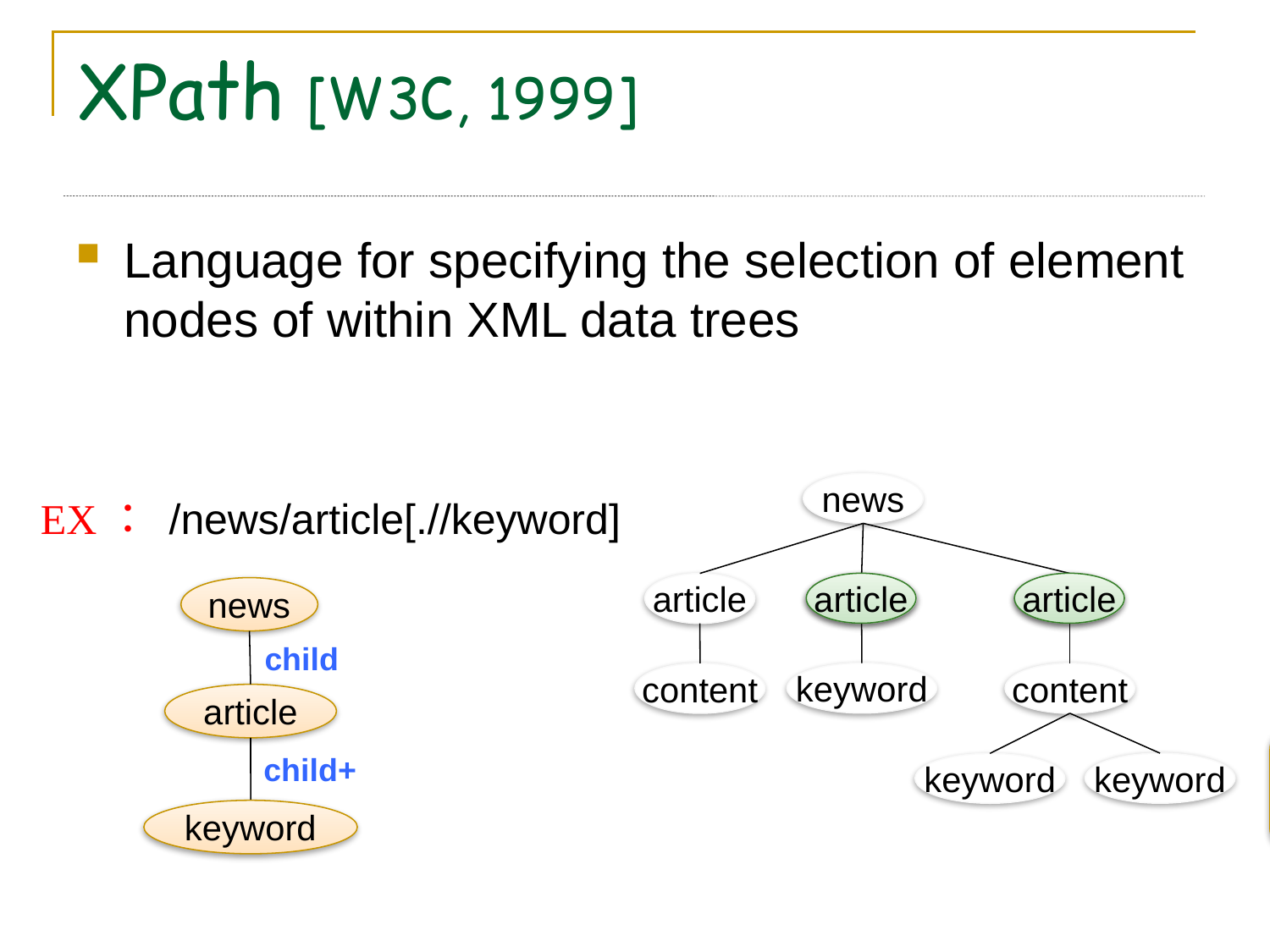

# XPath [W3C, 1999]
Language for specifying the selection of element nodes of within XML data trees
news
EX： /news/article[.//keyword]
article
article
article
article
article
news
child
keyword
content
content
article
news の子の article で，
子孫に keyword を持つもの
child+
keyword
keyword
keyword